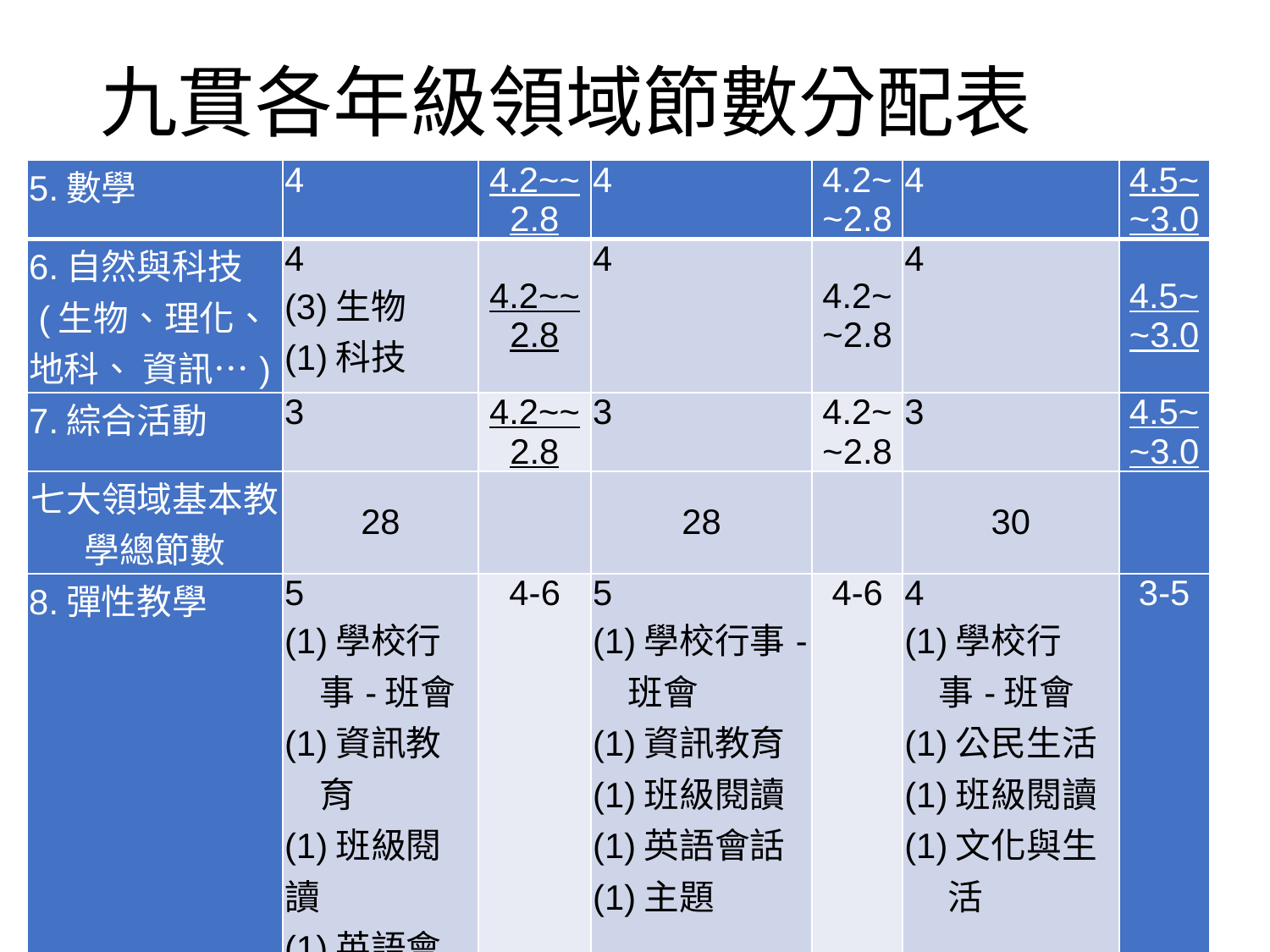

# 九貫各年級領域節數分配表
| 5.數學 | 4 | 4.2~~2.8 | 4 | 4.2~~2.8 | 4 | 4.5~~3.0 |
| --- | --- | --- | --- | --- | --- | --- |
| 6.自然與科技  (生物、理化、地科、 資訊…) | 4 (3)生物 (1)科技 | 4.2~~2.8 | 4 | 4.2~~2.8 | 4 | 4.5~~3.0 |
| 7.綜合活動 | 3 | 4.2~~2.8 | 3 | 4.2~~2.8 | 3 | 4.5~~3.0 |
| 七大領域基本教學總節數 | 28 |  | 28 |  | 30 |  |
| 8.彈性教學 | 5 (1)學校行事-班會 (1)資訊教育 (1)班級閱讀 (1)英語會話 (1)主題 | 4-6 | 5 (1)學校行事-班會 (1)資訊教育 (1)班級閱讀 (1)英語會話 (1)主題 | 4-6 | 4 (1)學校行事-班會 (1)公民生活 (1)班級閱讀 (1)文化與生活 | 3-5 |
| 合計開課 總節數 | 33 | 32-34 | 33 | 32-34 | 34 | 33-35 |